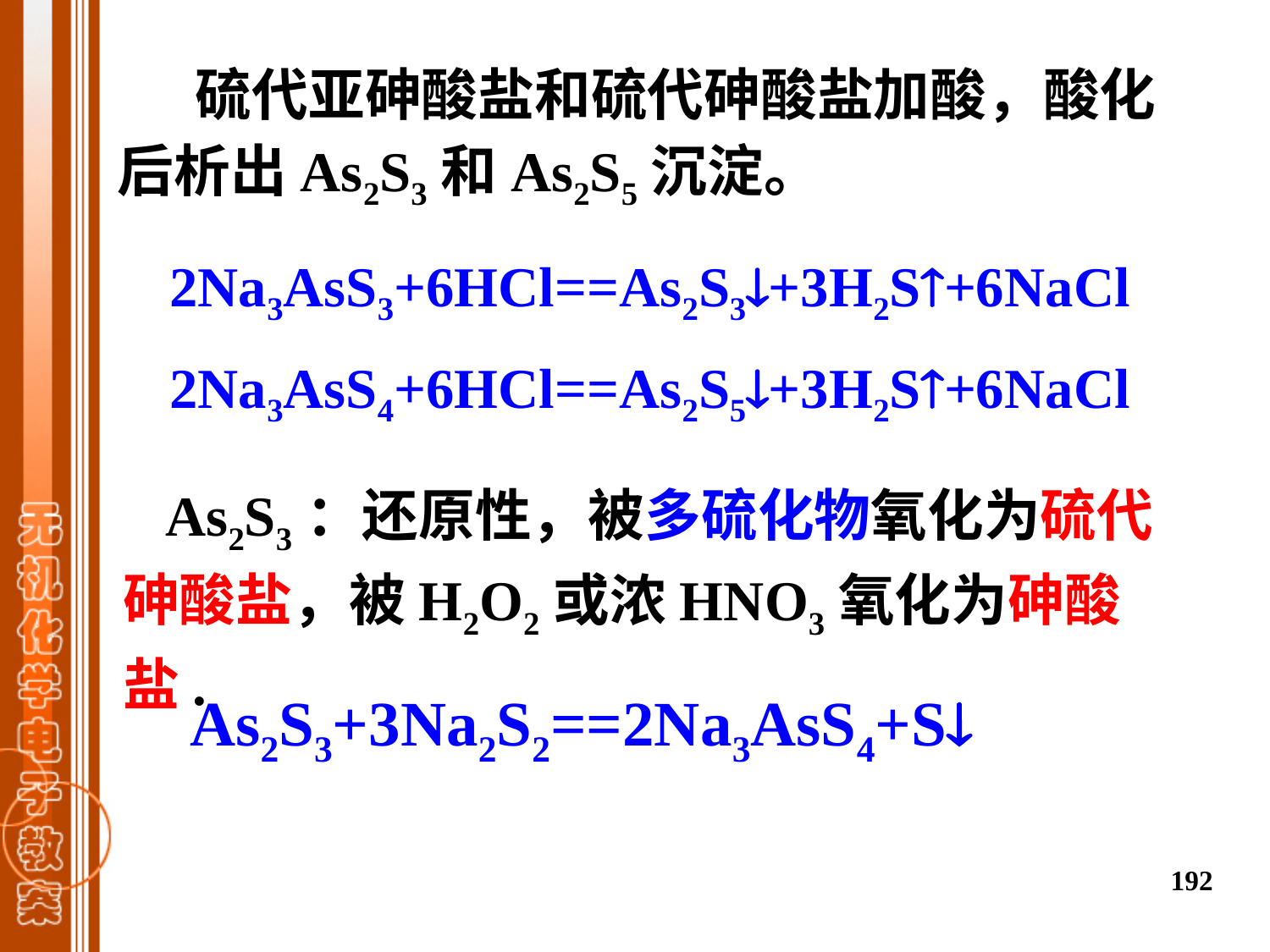

硫代亚砷酸盐和硫代砷酸盐加酸，酸化后析出As2S3和As2S5沉淀。
2Na3AsS3+6HCl==As2S3↓+3H2S↑+6NaCl
2Na3AsS4+6HCl==As2S5↓+3H2S↑+6NaCl
   As2S3：还原性，被多硫化物氧化为硫代砷酸盐，被H2O2或浓HNO3氧化为砷酸盐.
As2S3+3Na2S2==2Na3AsS4+S↓
192